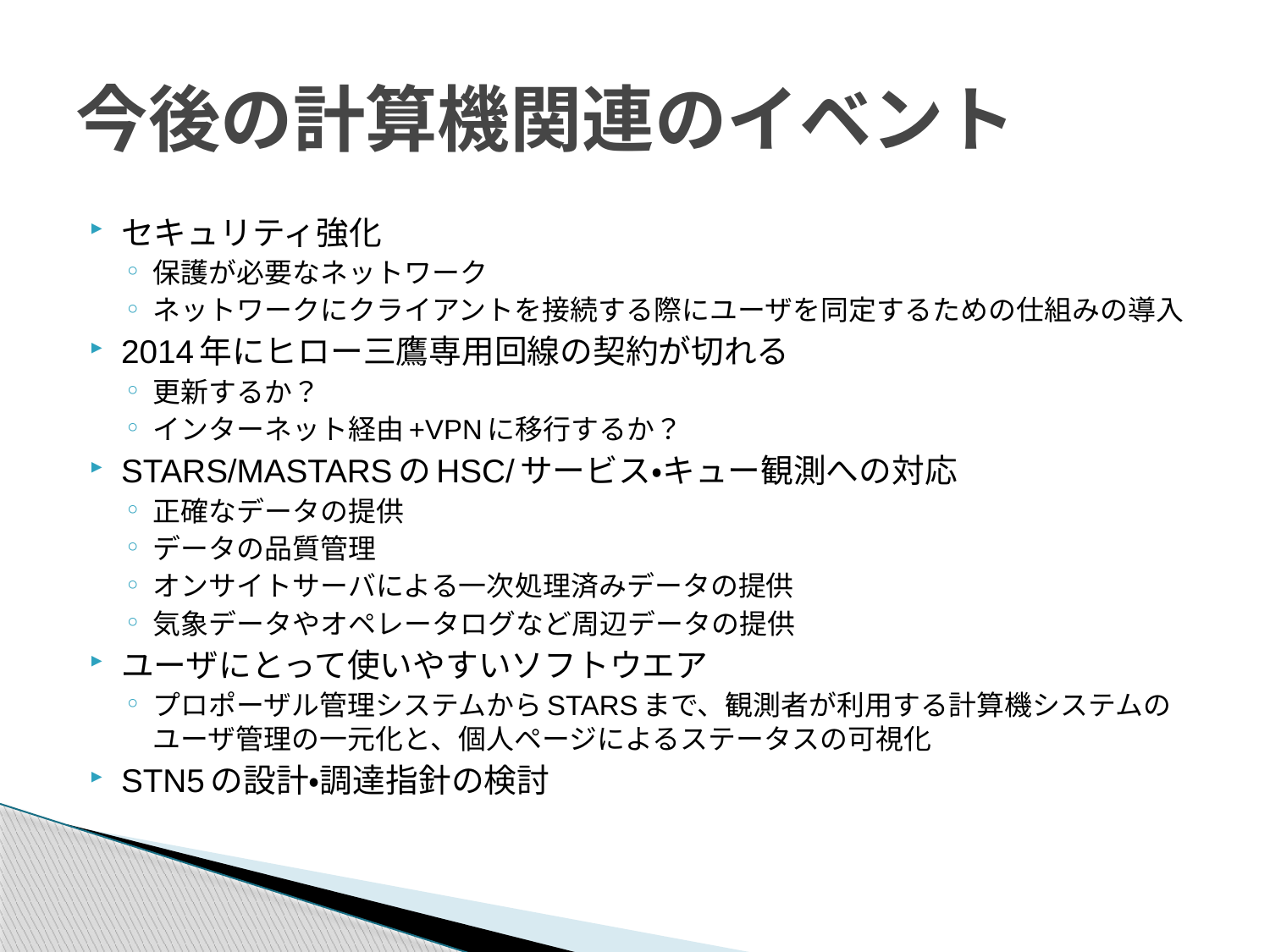

# 今後の計算機関連のイベント
セキュリティ強化
保護が必要なネットワーク
ネットワークにクライアントを接続する際にユーザを同定するための仕組みの導入
2014年にヒロー三鷹専用回線の契約が切れる
更新するか？
インターネット経由+VPNに移行するか？
STARS/MASTARSのHSC/サービス・キュー観測への対応
正確なデータの提供
データの品質管理
オンサイトサーバによる一次処理済みデータの提供
気象データやオペレータログなど周辺データの提供
ユーザにとって使いやすいソフトウエア
プロポーザル管理システムからSTARSまで、観測者が利用する計算機システムのユーザ管理の一元化と、個人ページによるステータスの可視化
STN5の設計・調達指針の検討